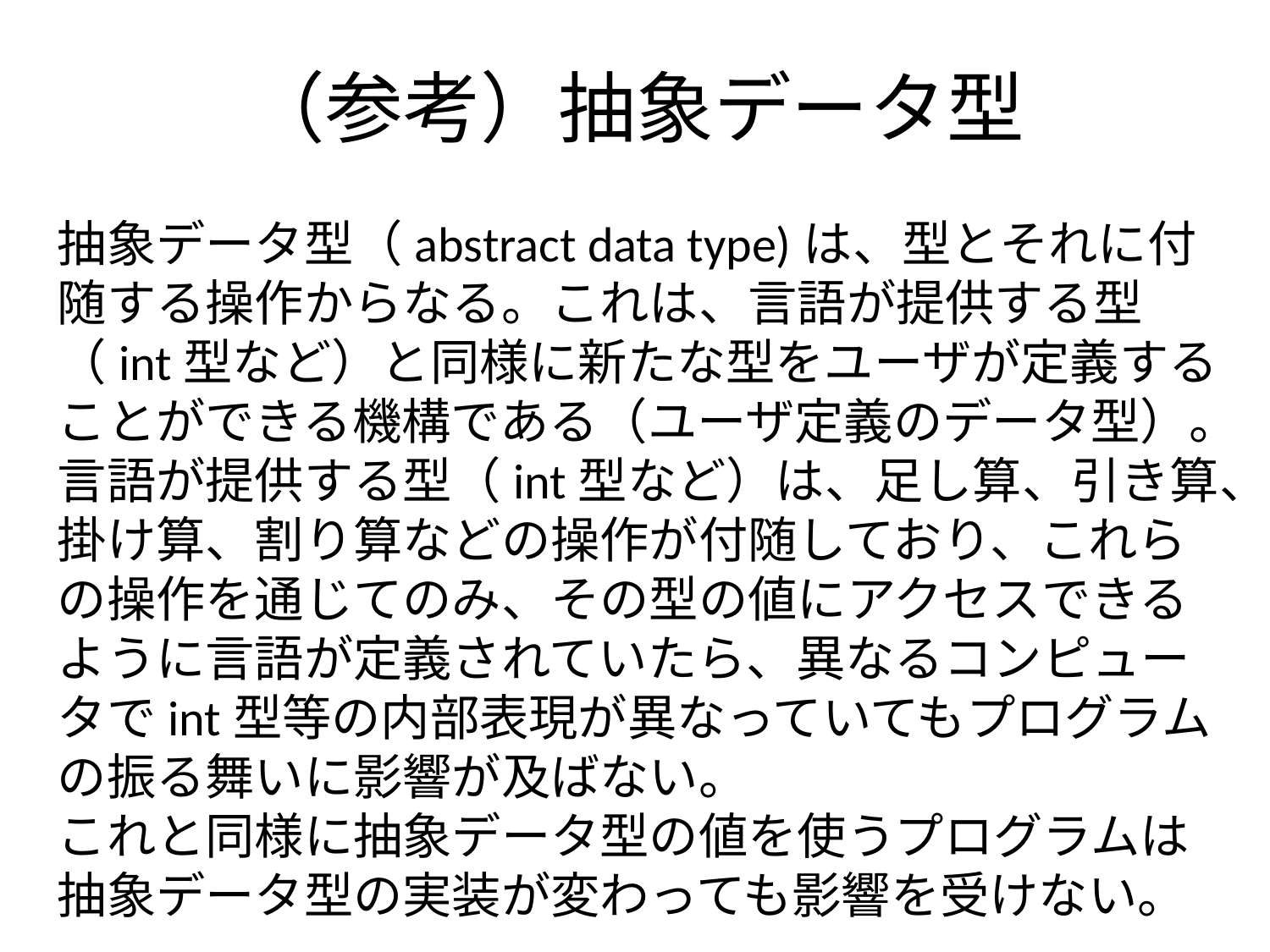

# （参考）抽象データ型

抽象データ型（abstract data type)は、型とそれに付随する操作からなる。これは、言語が提供する型（int型など）と同様に新たな型をユーザが定義することができる機構である（ユーザ定義のデータ型）。
言語が提供する型（int型など）は、足し算、引き算、掛け算、割り算などの操作が付随しており、これらの操作を通じてのみ、その型の値にアクセスできるように言語が定義されていたら、異なるコンピュータでint型等の内部表現が異なっていてもプログラムの振る舞いに影響が及ばない。
これと同様に抽象データ型の値を使うプログラムは抽象データ型の実装が変わっても影響を受けない。